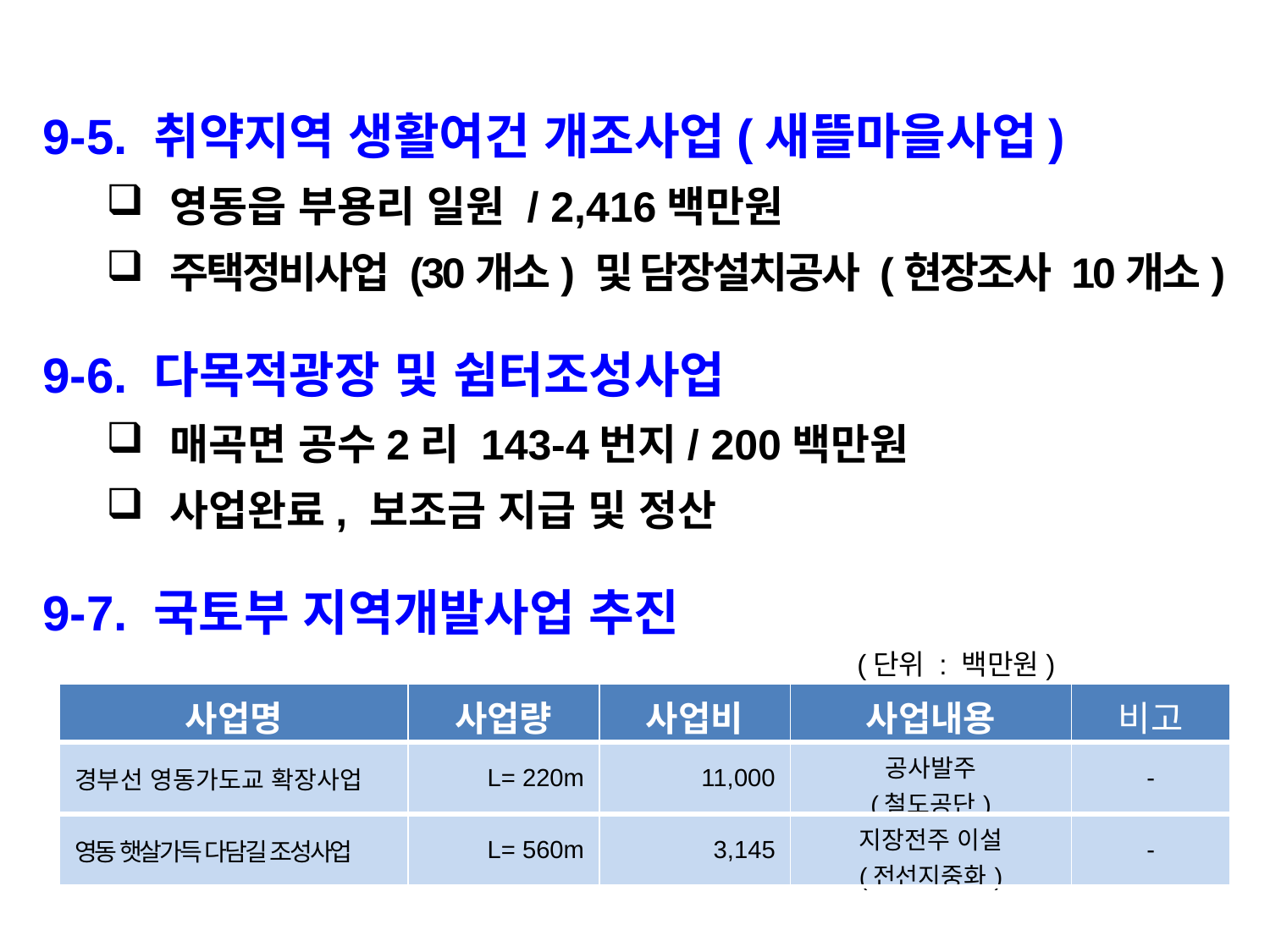

9-5. 취약지역 생활여건 개조사업(새뜰마을사업)
영동읍 부용리 일원 / 2,416백만원
주택정비사업 (30개소) 및 담장설치공사 (현장조사 10개소)
9-6. 다목적광장 및 쉼터조성사업
매곡면 공수2리 143-4번지/ 200백만원
사업완료, 보조금 지급 및 정산
9-7. 국토부 지역개발사업 추진
                                                                                                        (단위 : 백만원)
| 사업명 | 사업량 | 사업비 | 사업내용 | 비고 |
| --- | --- | --- | --- | --- |
| 경부선 영동가도교 확장사업 | L= 220m | 11,000 | 공사발주 (철도공단) | - |
| 영동 햇살가득 다담길 조성사업 | L= 560m | 3,145 | 지장전주 이설 (전선지중화) | - |